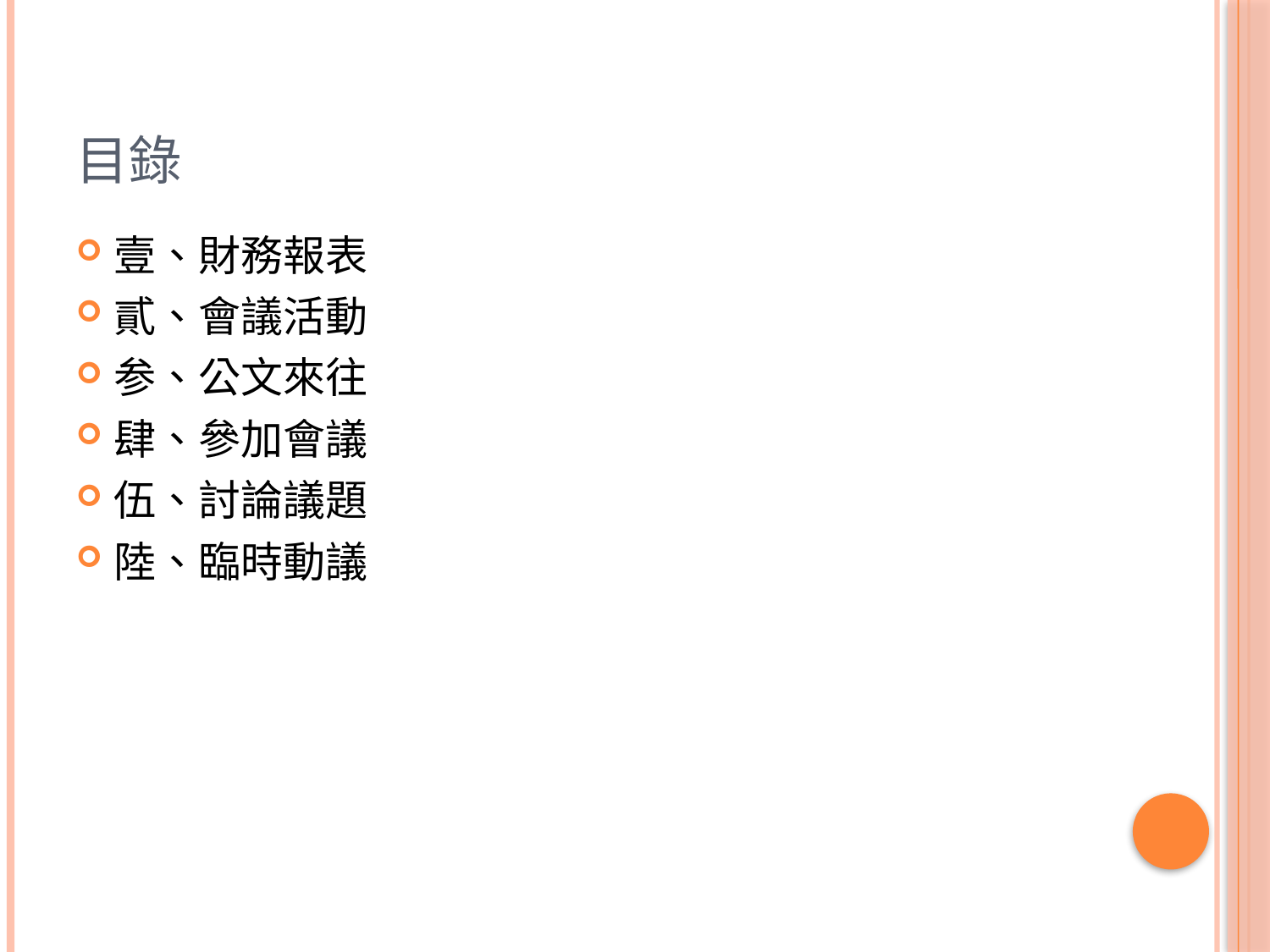

# 目錄
壹、財務報表
貳、會議活動
参、公文來往
肆、參加會議
伍、討論議題
陸、臨時動議